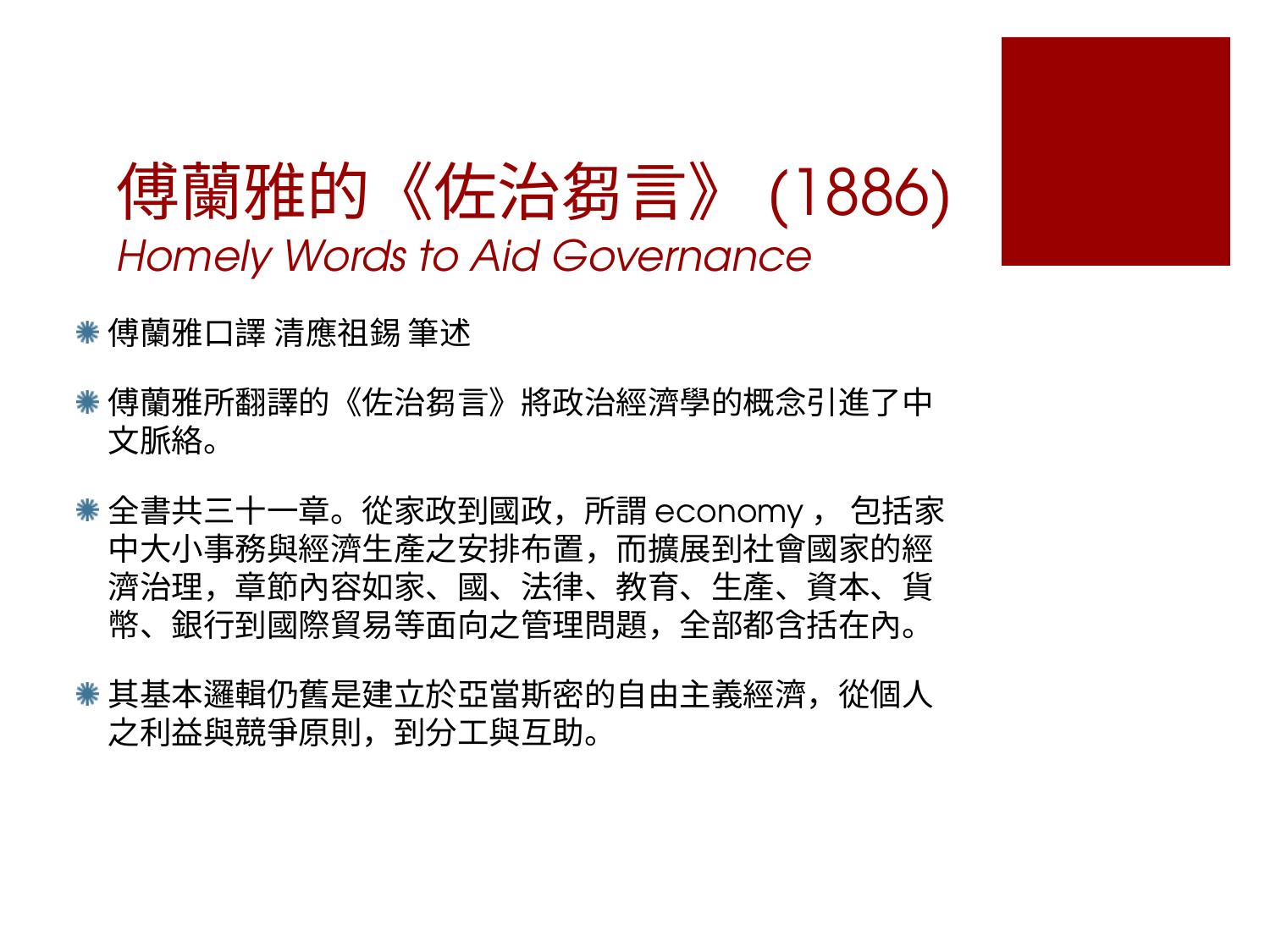

# 傅蘭雅的《佐治芻言》(1886) Homely Words to Aid Governance
傅蘭雅口譯 清應祖錫 筆述
傅蘭雅所翻譯的《佐治芻言》將政治經濟學的概念引進了中文脈絡。
全書共三十一章。從家政到國政，所謂economy， 包括家中大小事務與經濟生產之安排布置，而擴展到社會國家的經濟治理，章節內容如家、國、法律、教育、生產、資本、貨幣、銀行到國際貿易等面向之管理問題，全部都含括在內。
其基本邏輯仍舊是建立於亞當斯密的自由主義經濟，從個人之利益與競爭原則，到分工與互助。